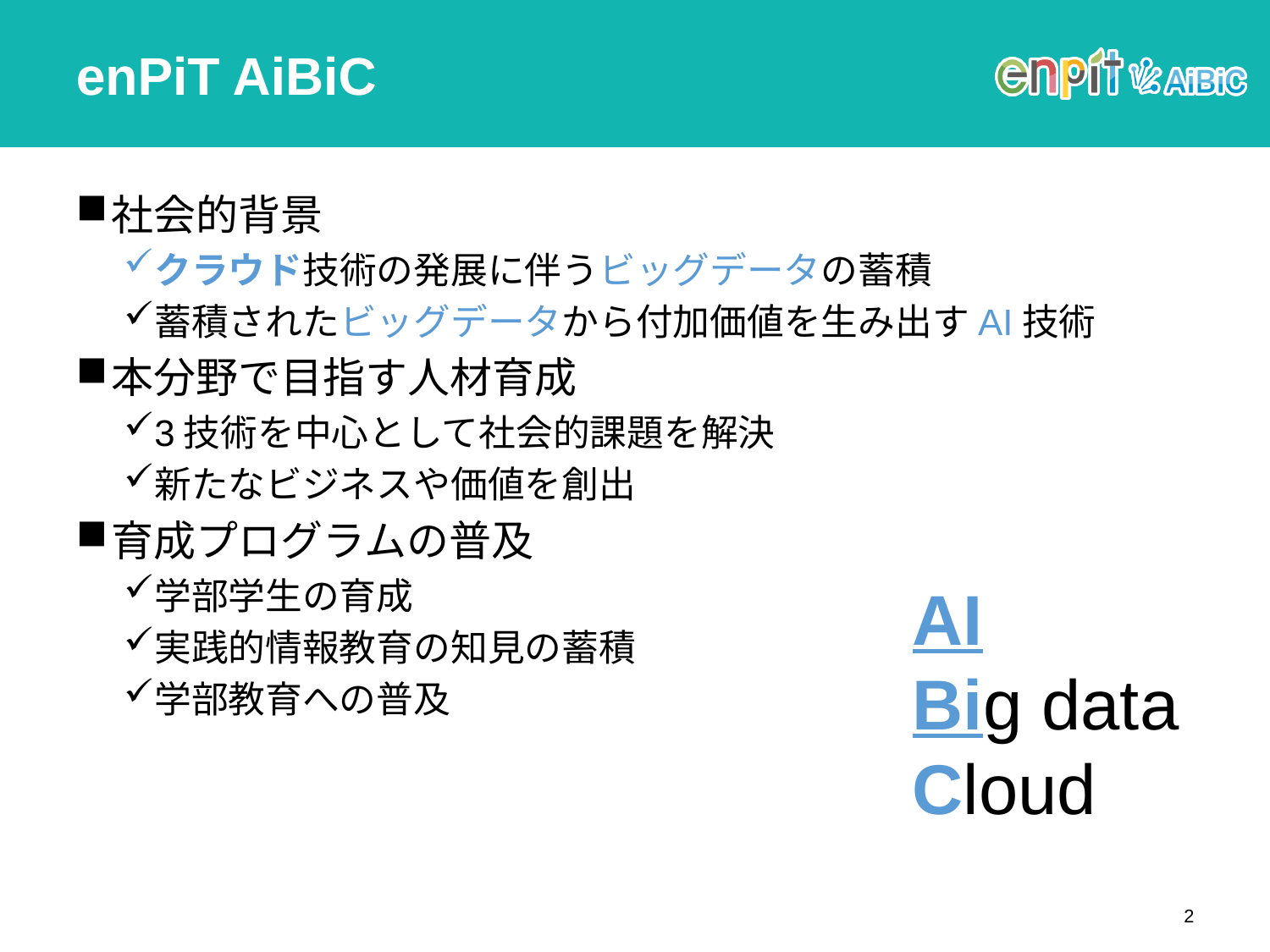

# enPiT AiBiC
社会的背景
クラウド技術の発展に伴うビッグデータの蓄積
蓄積されたビッグデータから付加価値を生み出すAI技術
本分野で目指す人材育成
3技術を中心として社会的課題を解決
新たなビジネスや価値を創出
育成プログラムの普及
学部学生の育成
実践的情報教育の知見の蓄積
学部教育への普及
AI
Big data
Cloud
2